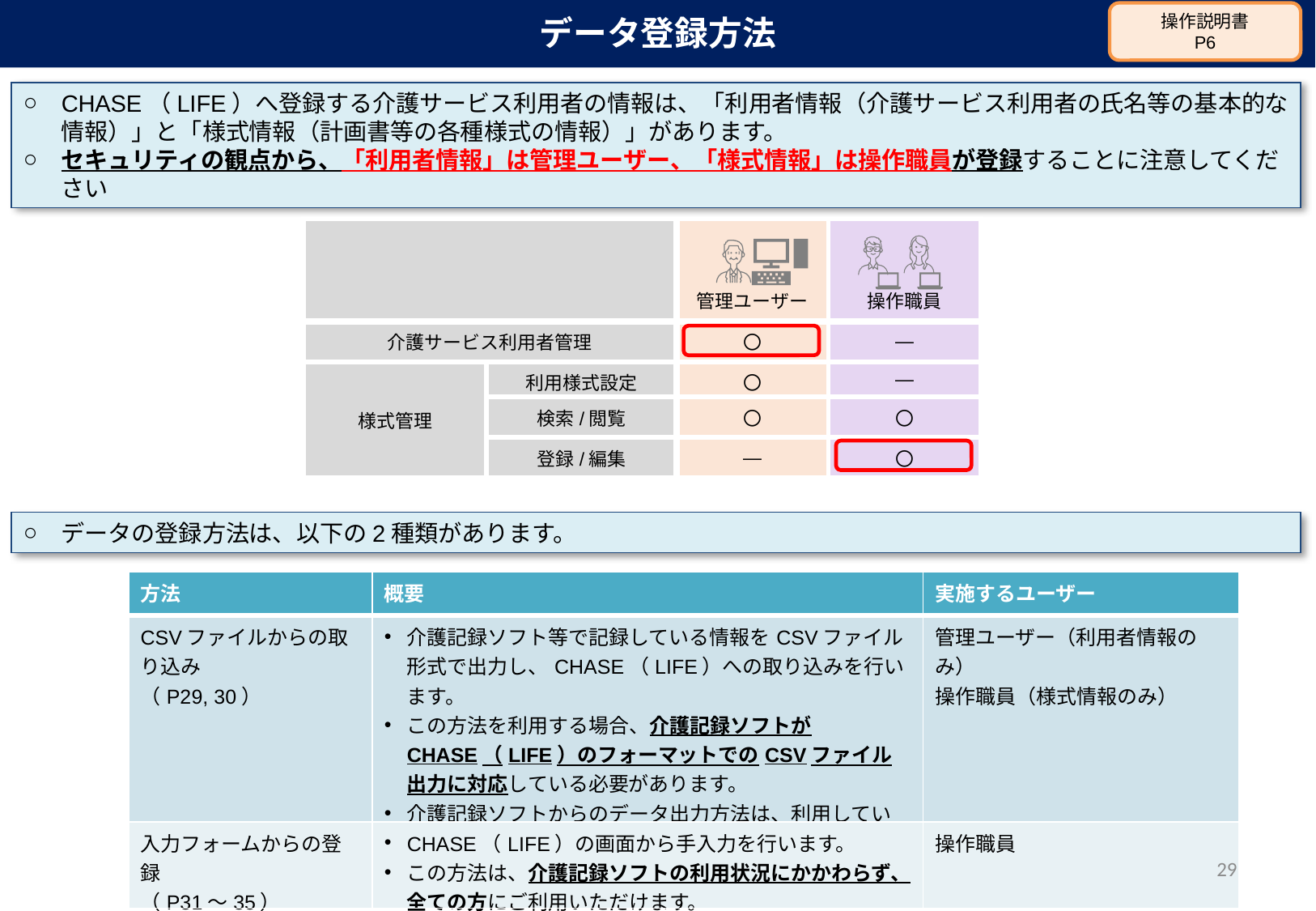

データ登録方法
操作説明書
P6
CHASE（LIFE）へ登録する介護サービス利用者の情報は、「利用者情報（介護サービス利用者の氏名等の基本的な情報）」と「様式情報（計画書等の各種様式の情報）」があります。
セキュリティの観点から、「利用者情報」は管理ユーザー、「様式情報」は操作職員が登録することに注意してください
|  |  | 管理ユーザー | 操作職員 |
| --- | --- | --- | --- |
| 介護サービス利用者管理 |  | 〇 | ― |
| 様式管理 | 利用様式設定 | 〇 | ― |
|  | 検索/閲覧 | 〇 | 〇 |
|  | 登録/編集 | ― | 〇 |

データの登録方法は、以下の2種類があります。
| 方法 | 概要 | 実施するユーザー |
| --- | --- | --- |
| CSVファイルからの取り込み （P29, 30） | 介護記録ソフト等で記録している情報をCSVファイル形式で出力し、CHASE（LIFE）への取り込みを行います。 この方法を利用する場合、介護記録ソフトがCHASE（LIFE）のフォーマットでのCSVファイル出力に対応している必要があります。 介護記録ソフトからのデータ出力方法は、利用している介護記録ソフトの説明書等を参照してください。 | 管理ユーザー（利用者情報のみ） 操作職員（様式情報のみ） |
| 入力フォームからの登録 （P31～35） | CHASE（LIFE）の画面から手入力を行います。 この方法は、介護記録ソフトの利用状況にかかわらず、全ての方にご利用いただけます。 | 操作職員 |
29